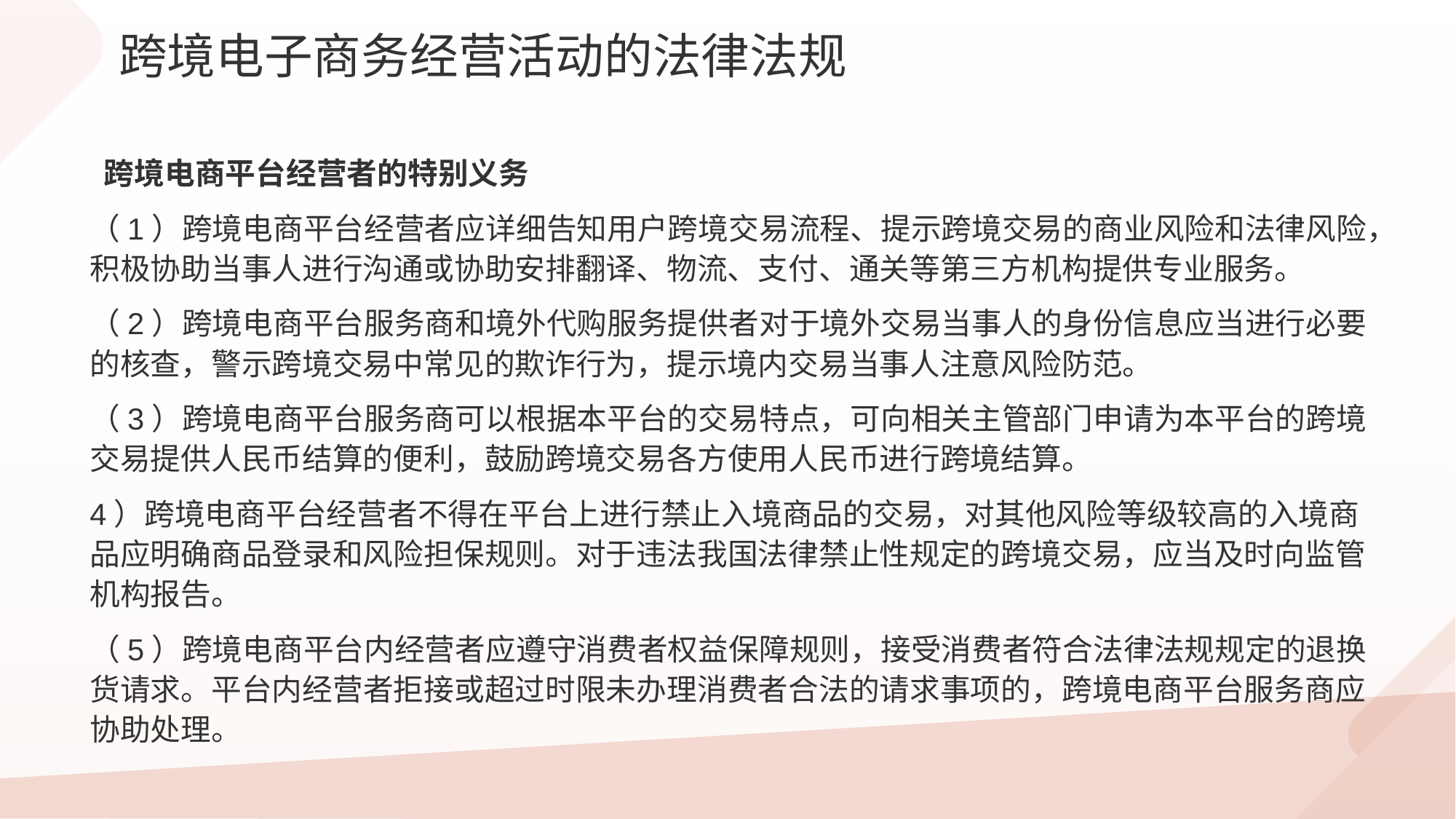

跨境电子商务经营活动的法律法规
 跨境电商平台经营者的特别义务
（1）跨境电商平台经营者应详细告知用户跨境交易流程、提示跨境交易的商业风险和法律风险，积极协助当事人进行沟通或协助安排翻译、物流、支付、通关等第三方机构提供专业服务。
（2）跨境电商平台服务商和境外代购服务提供者对于境外交易当事人的身份信息应当进行必要的核查，警示跨境交易中常见的欺诈行为，提示境内交易当事人注意风险防范。
（3）跨境电商平台服务商可以根据本平台的交易特点，可向相关主管部门申请为本平台的跨境交易提供人民币结算的便利，鼓励跨境交易各方使用人民币进行跨境结算。
4）跨境电商平台经营者不得在平台上进行禁止入境商品的交易，对其他风险等级较高的入境商品应明确商品登录和风险担保规则。对于违法我国法律禁止性规定的跨境交易，应当及时向监管机构报告。
（5）跨境电商平台内经营者应遵守消费者权益保障规则，接受消费者符合法律法规规定的退换货请求。平台内经营者拒接或超过时限未办理消费者合法的请求事项的，跨境电商平台服务商应协助处理。